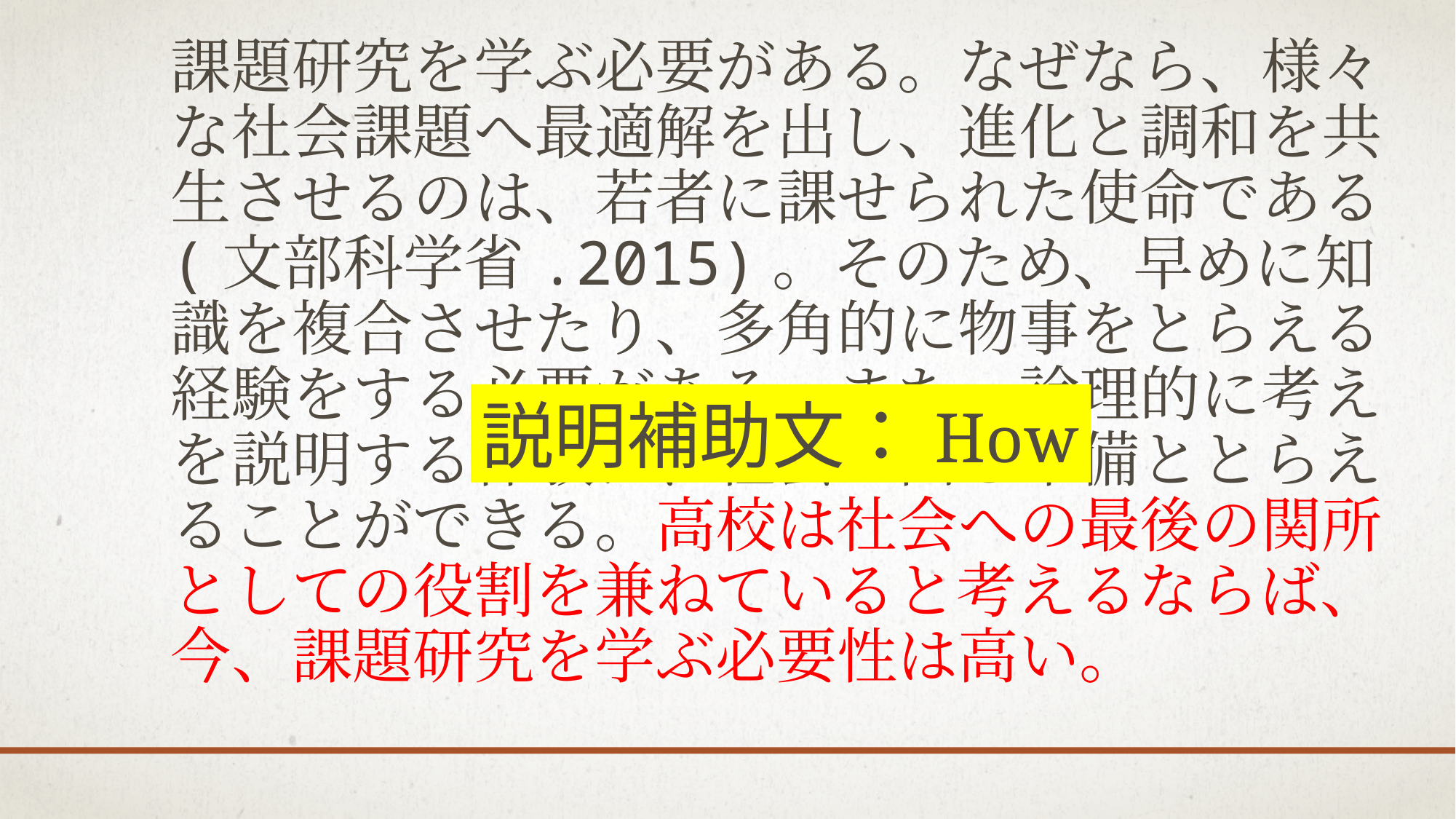

課題研究を学ぶ必要がある。なぜなら、様々な社会課題へ最適解を出し、進化と調和を共生させるのは、若者に課せられた使命である(文部科学省.2015)。そのため、早めに知識を複合させたり、多角的に物事をとらえる経験をする必要がある。また、論理的に考えを説明する体験は、社会へ出る準備ととらえることができる。高校は社会への最後の関所としての役割を兼ねていると考えるならば、今、課題研究を学ぶ必要性は高い。
説明補助文：How